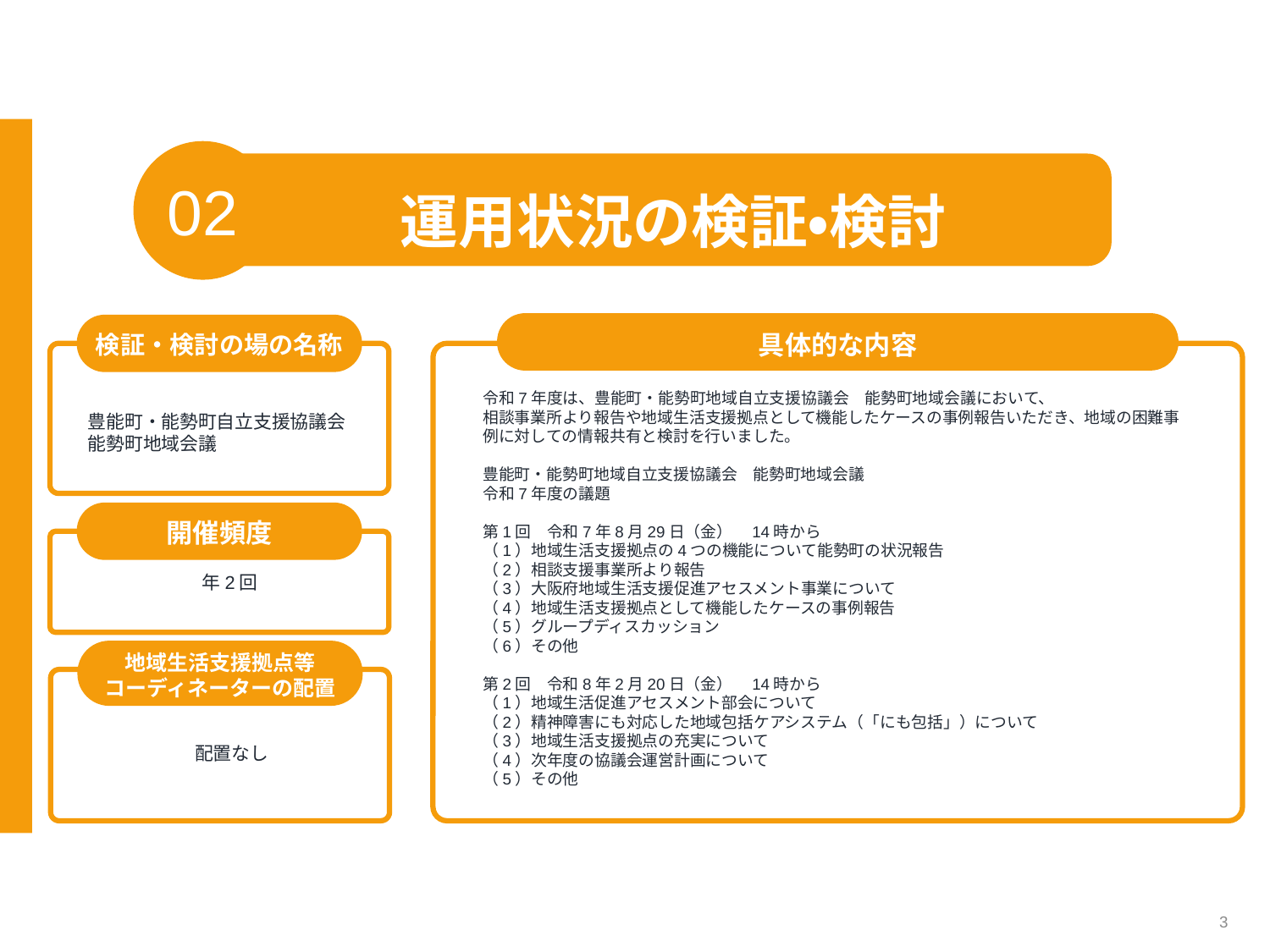

02

運用状況の検証・検討
具体的な内容
検証・検討の場の名称

令和7年度は、豊能町・能勢町地域自立支援協議会　能勢町地域会議において、
相談事業所より報告や地域生活支援拠点として機能したケースの事例報告いただき、地域の困難事例に対しての情報共有と検討を行いました。

豊能町・能勢町地域自立支援協議会　能勢町地域会議
令和7年度の議題

第1回　令和7年8月29日（金）　14時から
（1）地域生活支援拠点の4つの機能について能勢町の状況報告
（2）相談支援事業所より報告
（3）大阪府地域生活支援促進アセスメント事業について
（4）地域生活支援拠点として機能したケースの事例報告
（5）グループディスカッション
（6）その他

第2回　令和8年2月20日（金）　14時から
（1）地域生活促進アセスメント部会について
（2）精神障害にも対応した地域包括ケアシステム（「にも包括」）について
（3）地域生活支援拠点の充実について
（4）次年度の協議会運営計画について
（5）その他

豊能町・能勢町自立支援協議会
能勢町地域会議
開催頻度

年2回
地域生活支援拠点等
コーディネーターの配置

配置なし
3